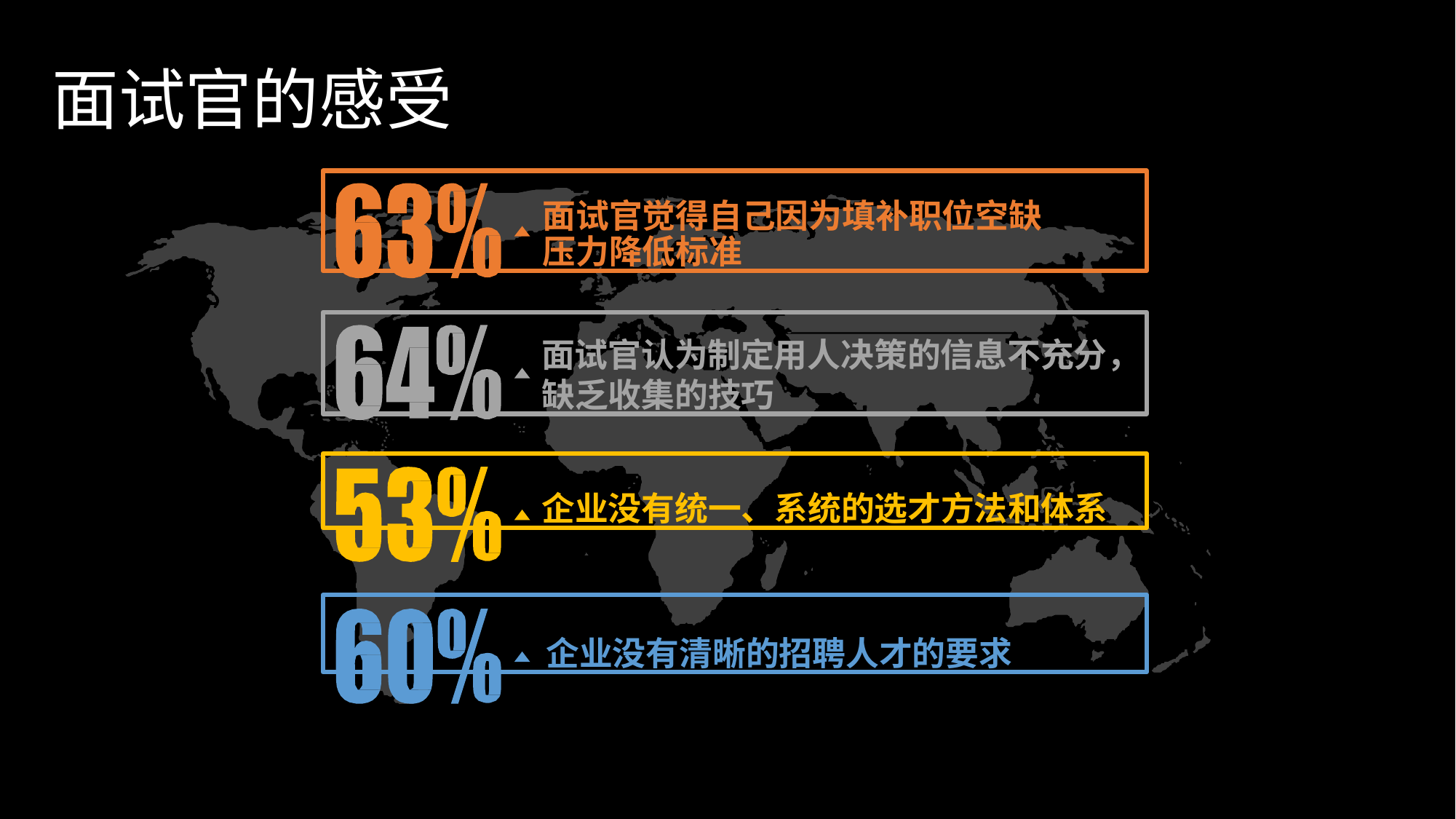

# 面试官的感受
面试官觉得自己因为填补职位空缺 压力降低标准

面试官认为制定用人决策的信息不充分，
缺乏收集的技巧

企业没有统一、系统的选才方法和体系

企业没有清晰的招聘人才的要求